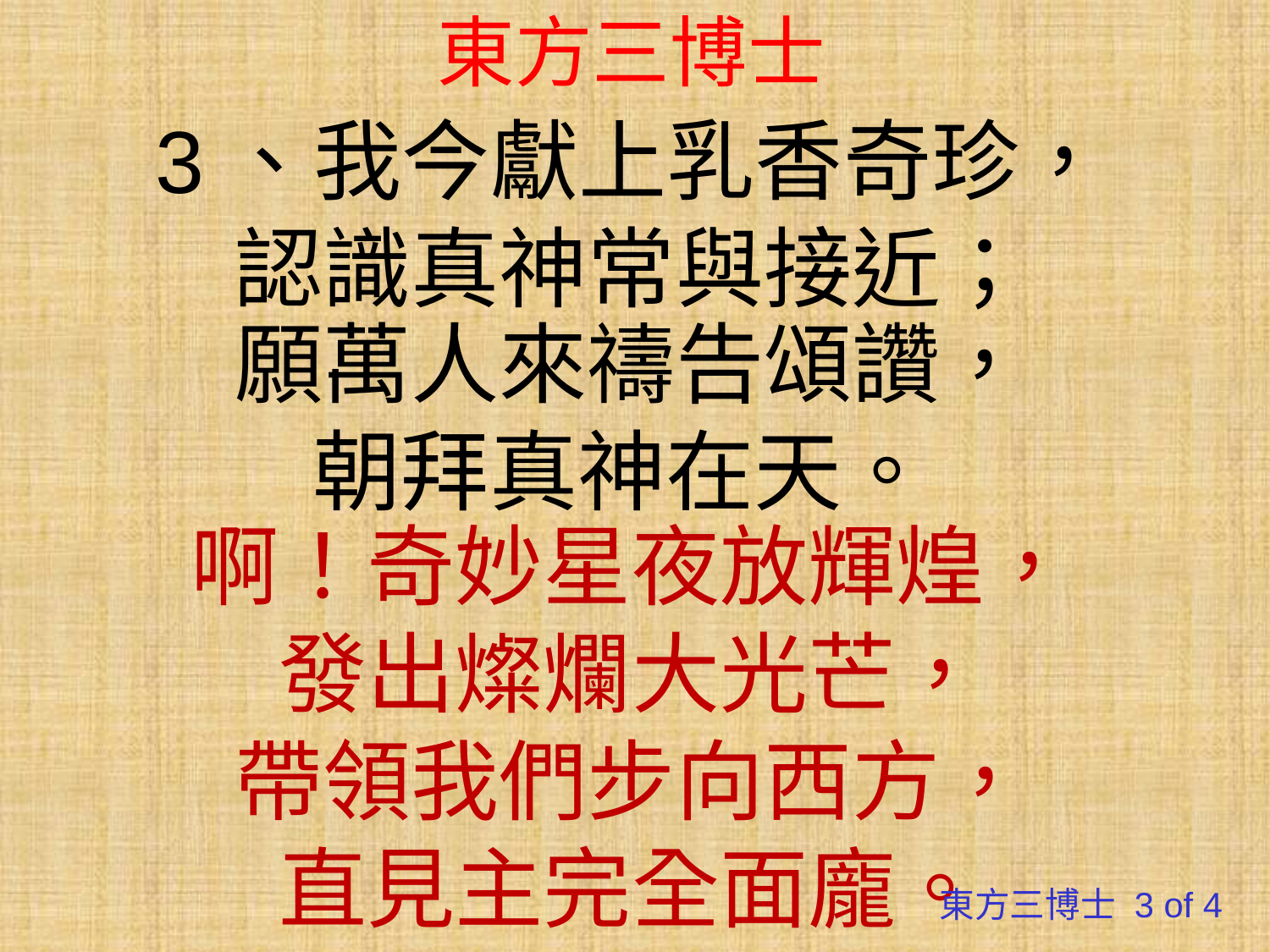

# 東方三博士
3、我今獻上乳香奇珍，
認識真神常與接近；
願萬人來禱告頌讚，
朝拜真神在天。 
啊！奇妙星夜放輝煌，
發出燦爛大光芒，
帶領我們步向西方，
直見主完全面龐。
東方三博士 3 of 4